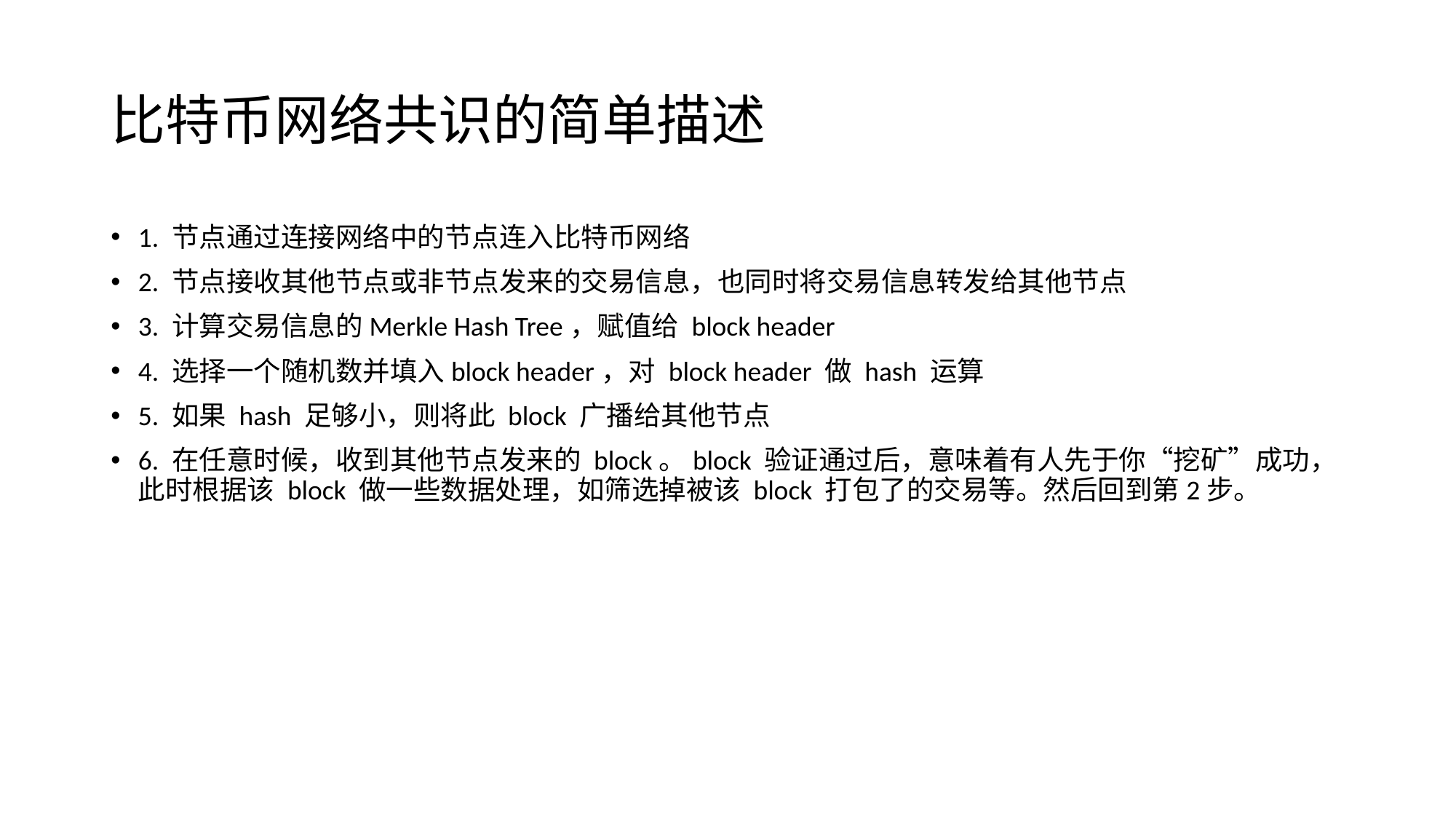

# 比特币网络共识的简单描述
1. 节点通过连接网络中的节点连入比特币网络
2. 节点接收其他节点或非节点发来的交易信息，也同时将交易信息转发给其他节点
3. 计算交易信息的Merkle Hash Tree，赋值给 block header
4. 选择一个随机数并填入block header，对 block header 做 hash 运算
5. 如果 hash 足够小，则将此 block 广播给其他节点
6. 在任意时候，收到其他节点发来的 block。block 验证通过后，意味着有人先于你“挖矿”成功，此时根据该 block 做一些数据处理，如筛选掉被该 block 打包了的交易等。然后回到第2步。